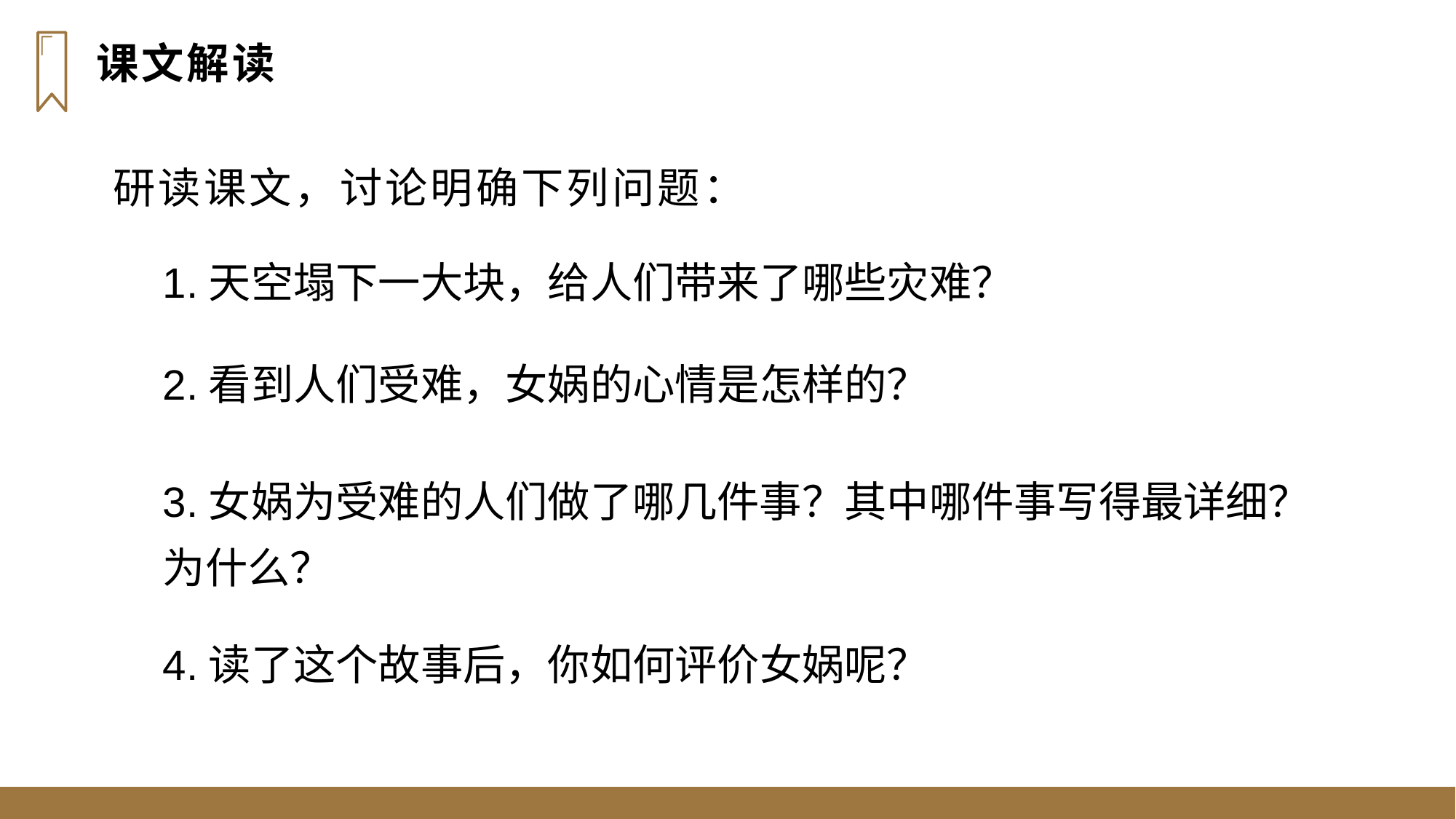

课文解读
研读课文，讨论明确下列问题：
1.天空塌下一大块，给人们带来了哪些灾难？
2.看到人们受难，女娲的心情是怎样的？
3.女娲为受难的人们做了哪几件事？其中哪件事写得最详细？为什么？
4.读了这个故事后，你如何评价女娲呢？